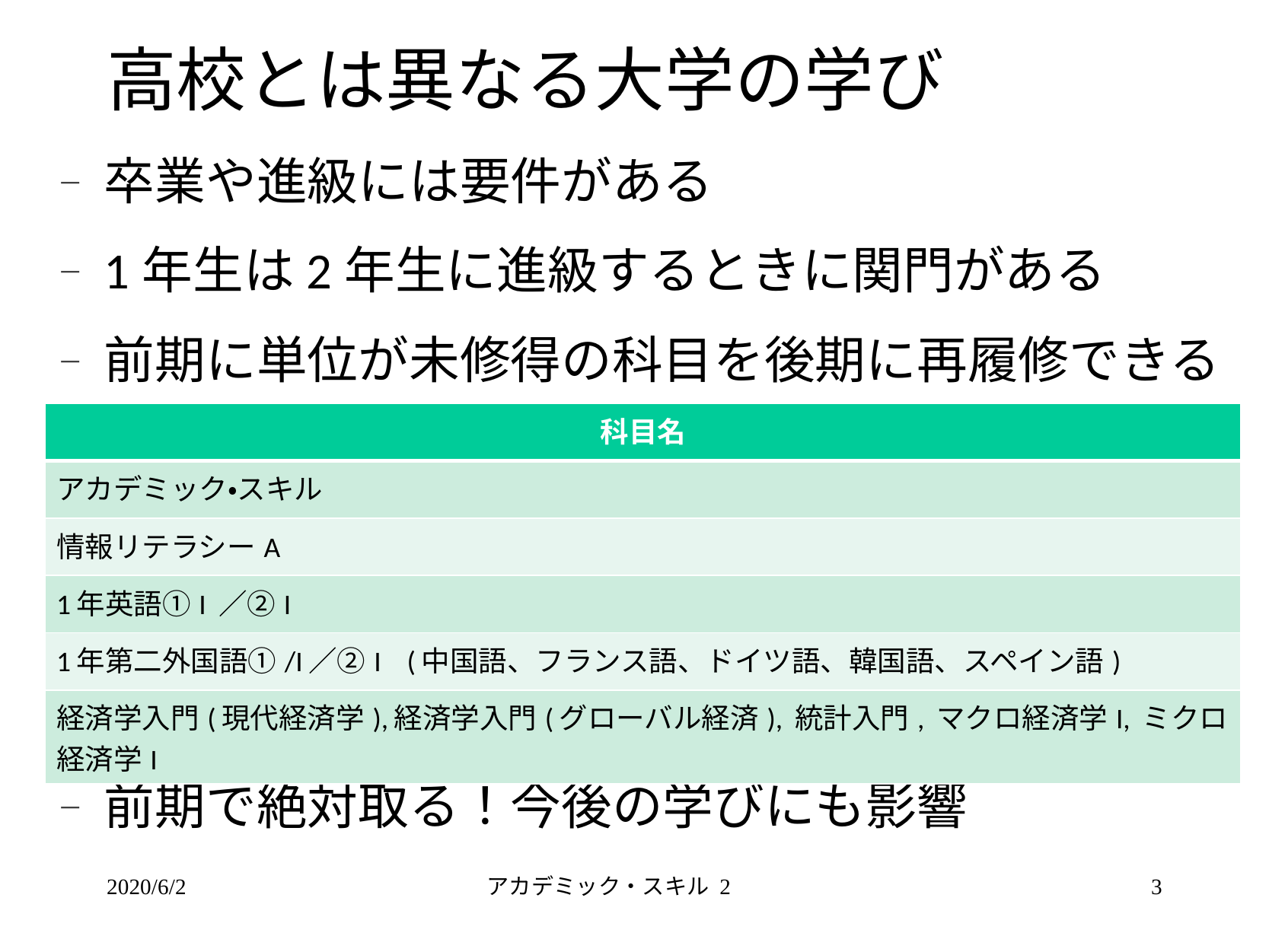

# 高校とは異なる大学の学び
卒業や進級には要件がある
1年生は2年生に進級するときに関門がある
前期に単位が未修得の科目を後期に再履修できる

前期で絶対取る！今後の学びにも影響
| 科目名 |
| --- |
| アカデミック・スキル |
| 情報リテラシーA |
| 1年英語①I ／②I |
| 1年第二外国語①/I／②I (中国語、フランス語、ドイツ語、韓国語、スペイン語) |
| 経済学入門(現代経済学),経済学入門(グローバル経済), 統計入門, マクロ経済学I, ミクロ経済学I |
2020/6/2
アカデミック・スキル 2
3